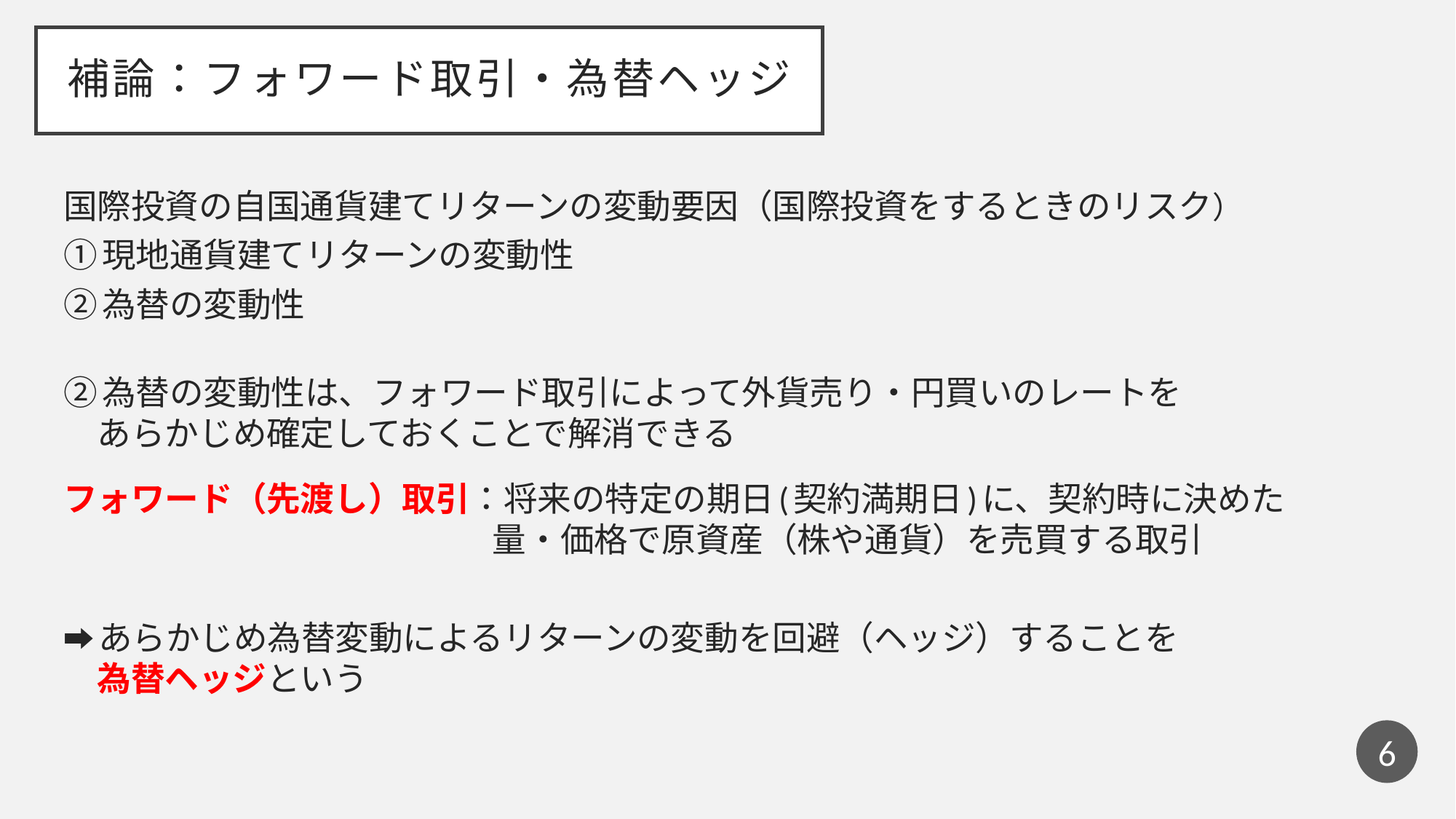

# 補論：フォワード取引・為替ヘッジ
国際投資の自国通貨建てリターンの変動要因（国際投資をするときのリスク）
①現地通貨建てリターンの変動性
②為替の変動性

②為替の変動性は、フォワード取引によって外貨売り・円買いのレートを
　あらかじめ確定しておくことで解消できる

フォワード（先渡し）取引：将来の特定の期日(契約満期日)に、契約時に決めた
　　　　　　　　　　　　   量・価格で原資産（株や通貨）を売買する取引

➡あらかじめ為替変動によるリターンの変動を回避（ヘッジ）することを
　為替ヘッジという
6